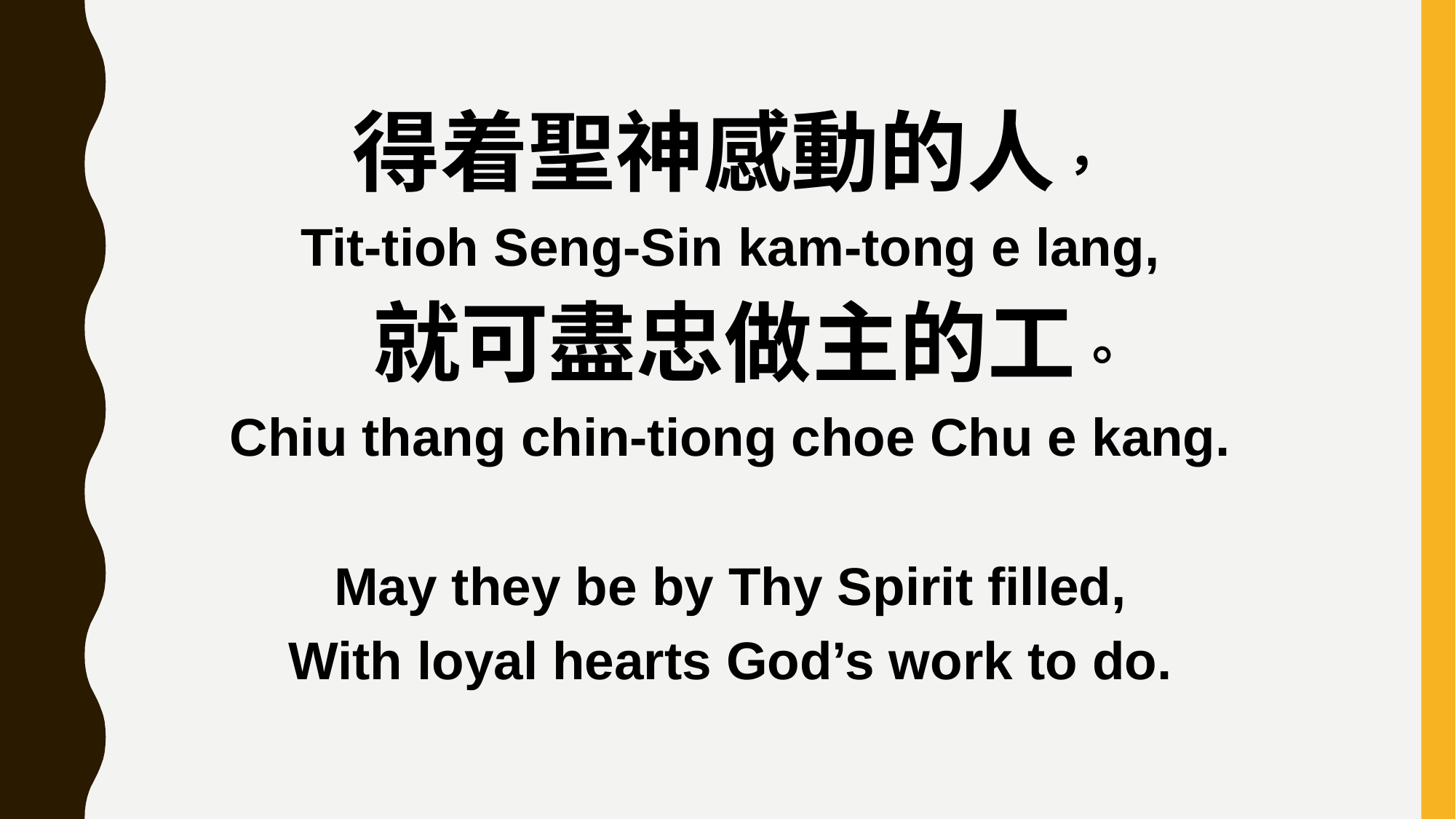

得着聖神感動的人，
Tit-tioh Seng-Sin kam-tong e lang,
 就可盡忠做主的工。
Chiu thang chin-tiong choe Chu e kang.

May they be by Thy Spirit filled,
With loyal hearts God’s work to do.